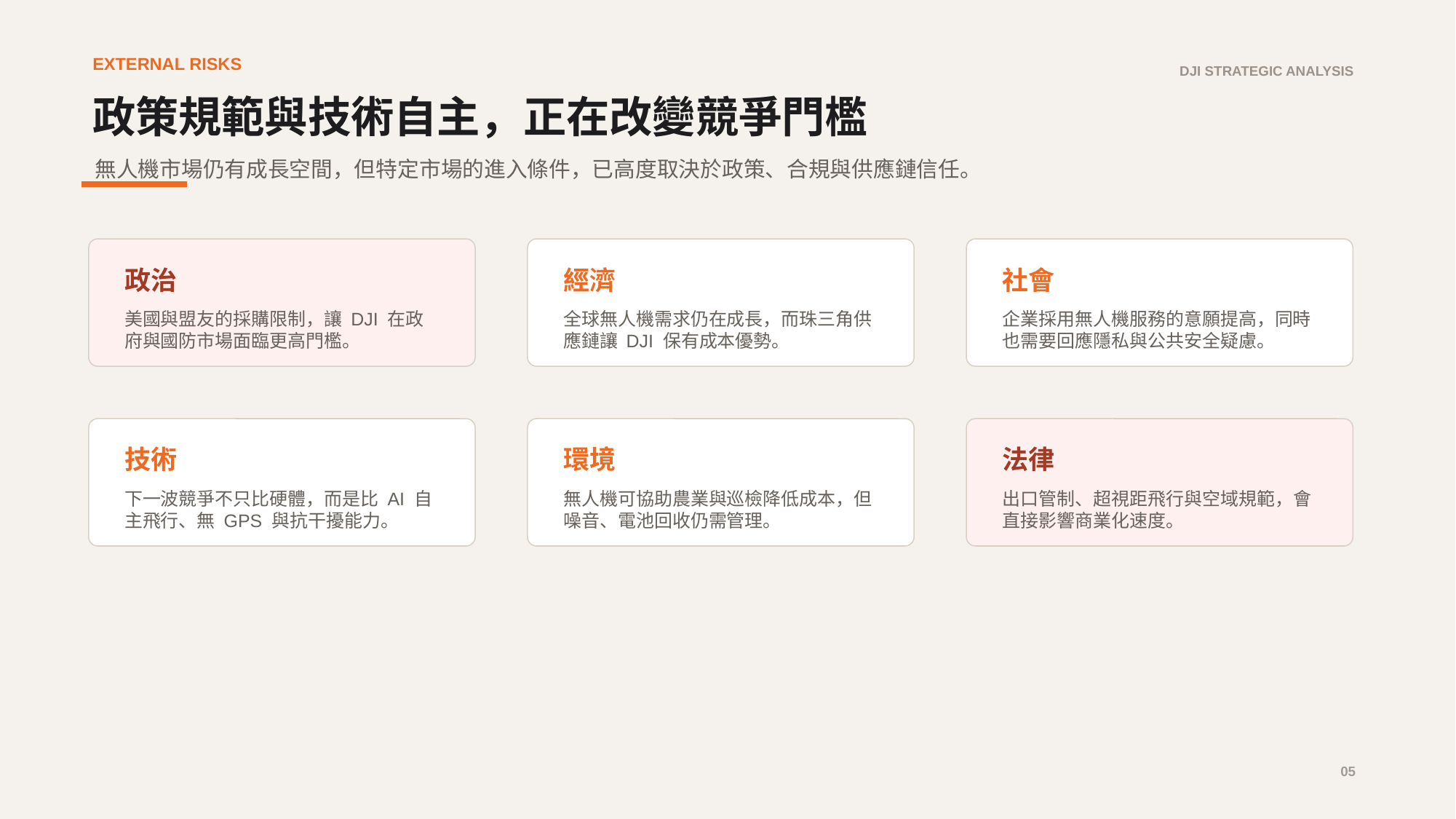

EXTERNAL RISKS
DJI STRATEGIC ANALYSIS
政策規範與技術自主，正在改變競爭門檻
無人機市場仍有成長空間，但特定市場的進入條件，已高度取決於政策、合規與供應鏈信任。

政治
經濟
社會
美國與盟友的採購限制，讓 DJI 在政府與國防市場面臨更高門檻。
全球無人機需求仍在成長，而珠三角供應鏈讓 DJI 保有成本優勢。
企業採用無人機服務的意願提高，同時也需要回應隱私與公共安全疑慮。

技術
環境
法律
下一波競爭不只比硬體，而是比 AI 自主飛行、無 GPS 與抗干擾能力。
無人機可協助農業與巡檢降低成本，但噪音、電池回收仍需管理。
出口管制、超視距飛行與空域規範，會直接影響商業化速度。
05